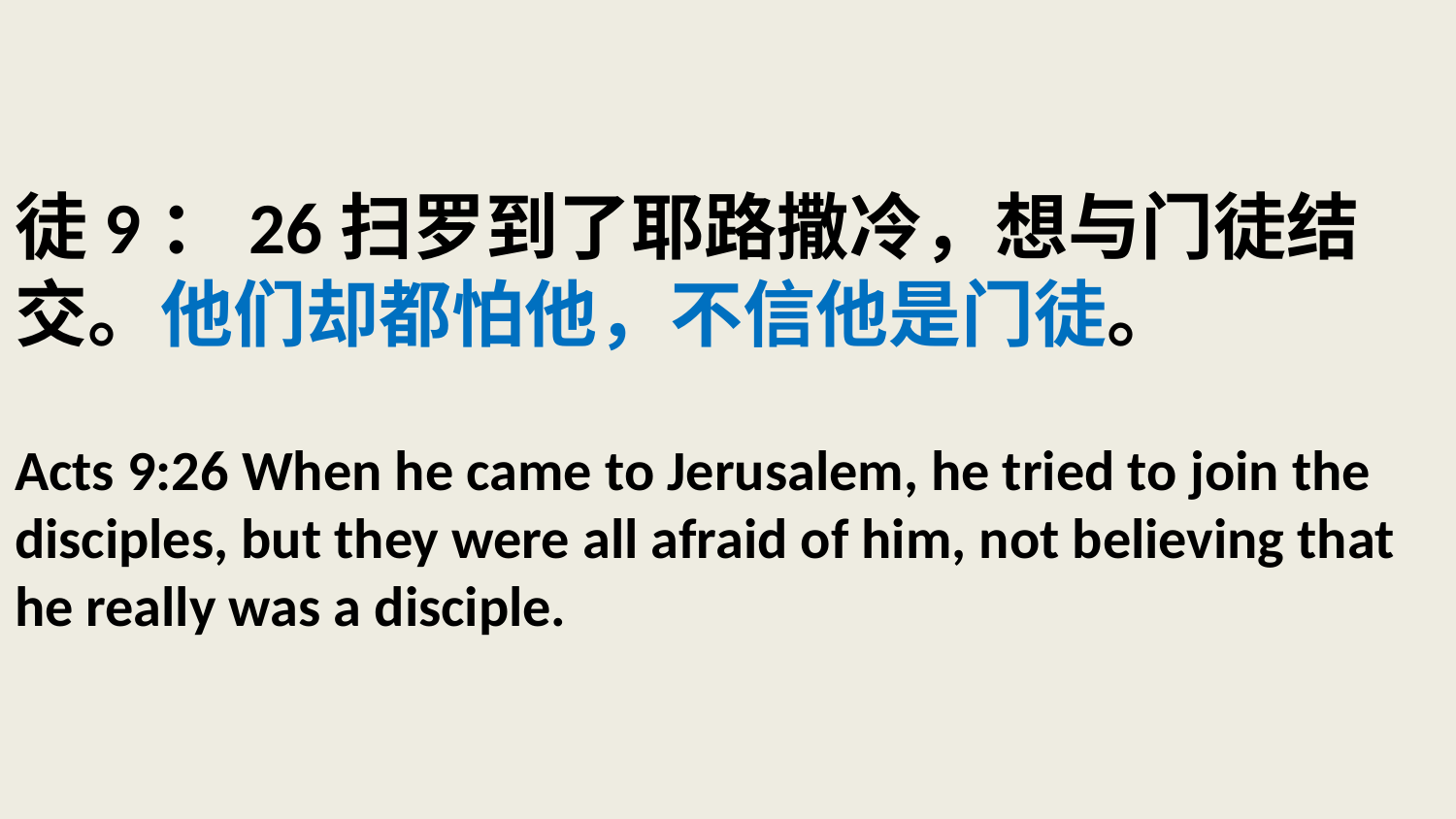

# 徒9：26扫罗到了耶路撒冷，想与门徒结交。他们却都怕他，不信他是门徒。 Acts 9:26 When he came to Jerusalem, he tried to join the disciples, but they were all afraid of him, not believing that he really was a disciple.